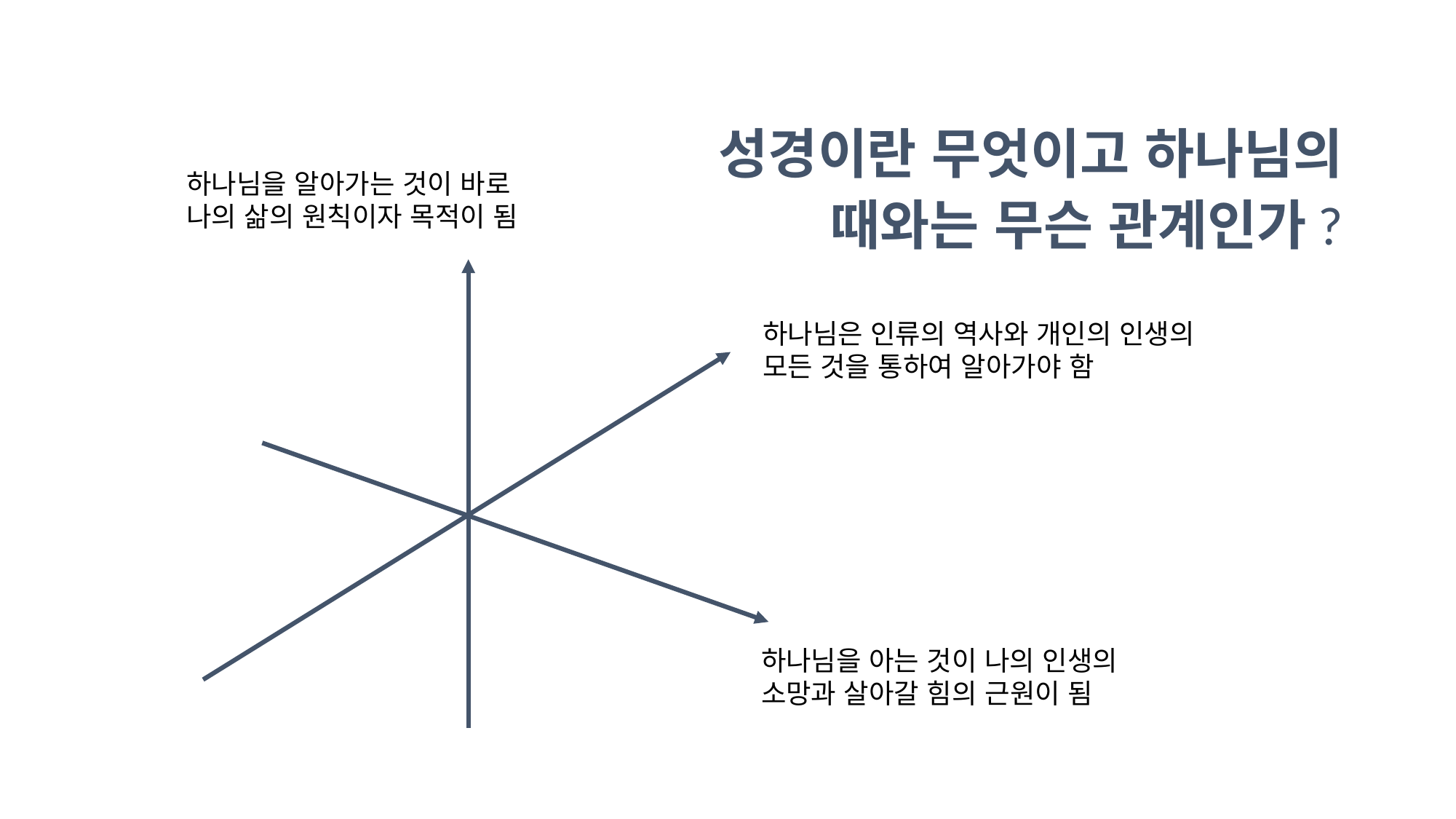

# 성경이란 무엇이고 하나님의 때와는 무슨 관계인가?
하나님을 알아가는 것이 바로 나의 삶의 원칙이자 목적이 됨
하나님은 인류의 역사와 개인의 인생의 모든 것을 통하여 알아가야 함
하나님을 아는 것이 나의 인생의 소망과 살아갈 힘의 근원이 됨